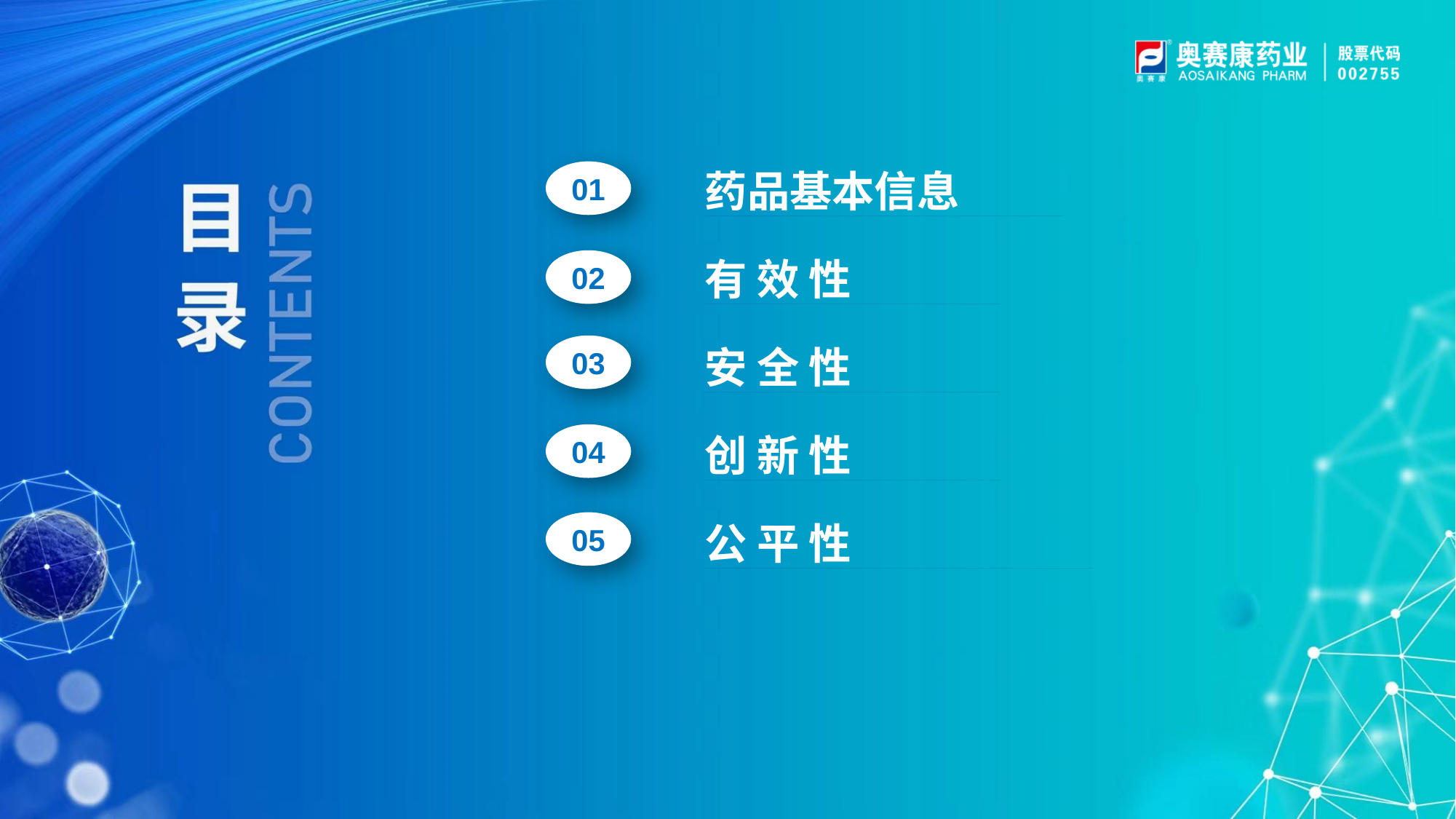

01
药品基本信息
02
有 效 性
03
安 全 性
04
创 新 性
05
公 平 性